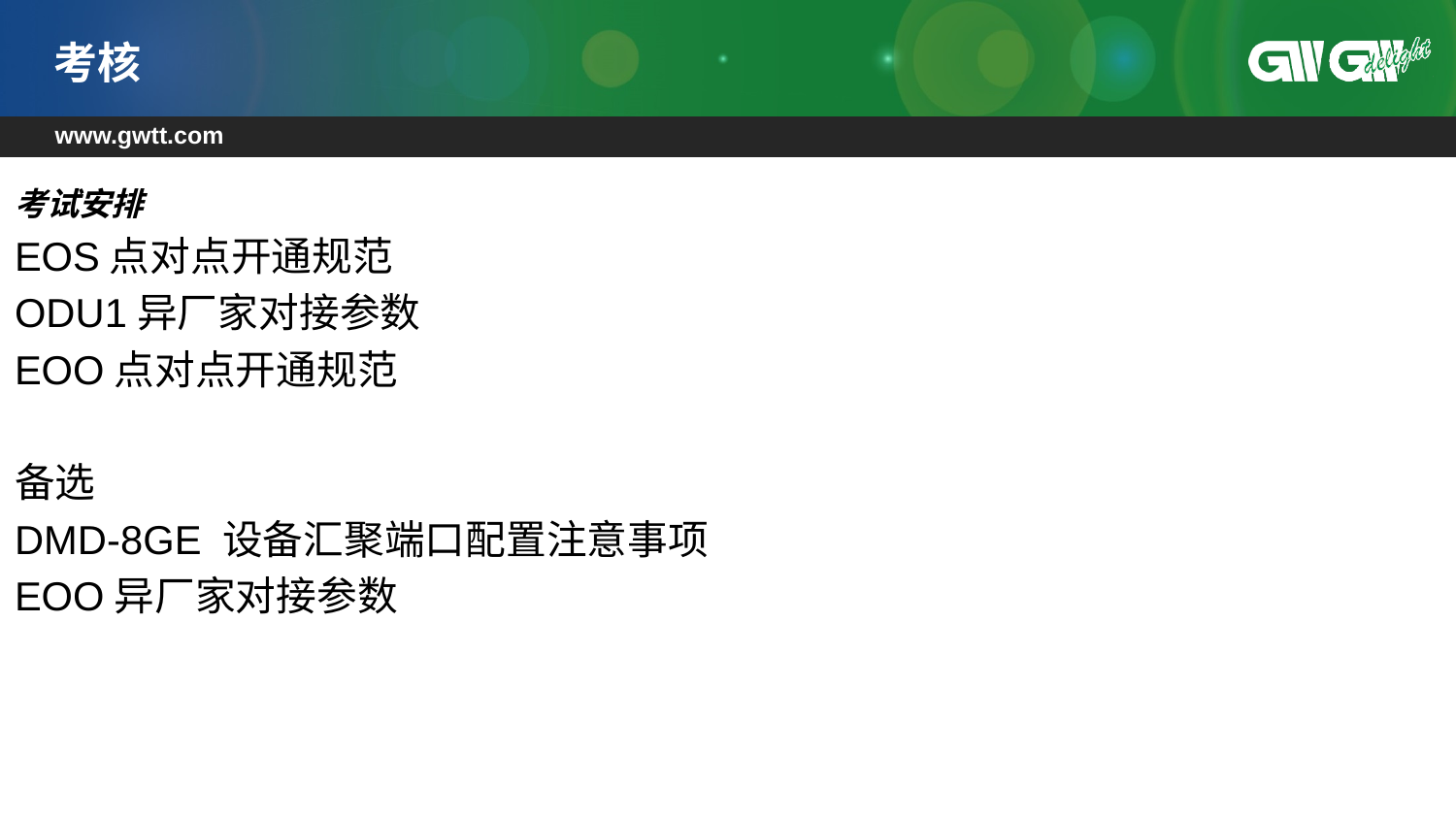

# 考核
考试安排
EOS点对点开通规范
ODU1异厂家对接参数
EOO点对点开通规范

备选
DMD-8GE 设备汇聚端口配置注意事项
EOO异厂家对接参数